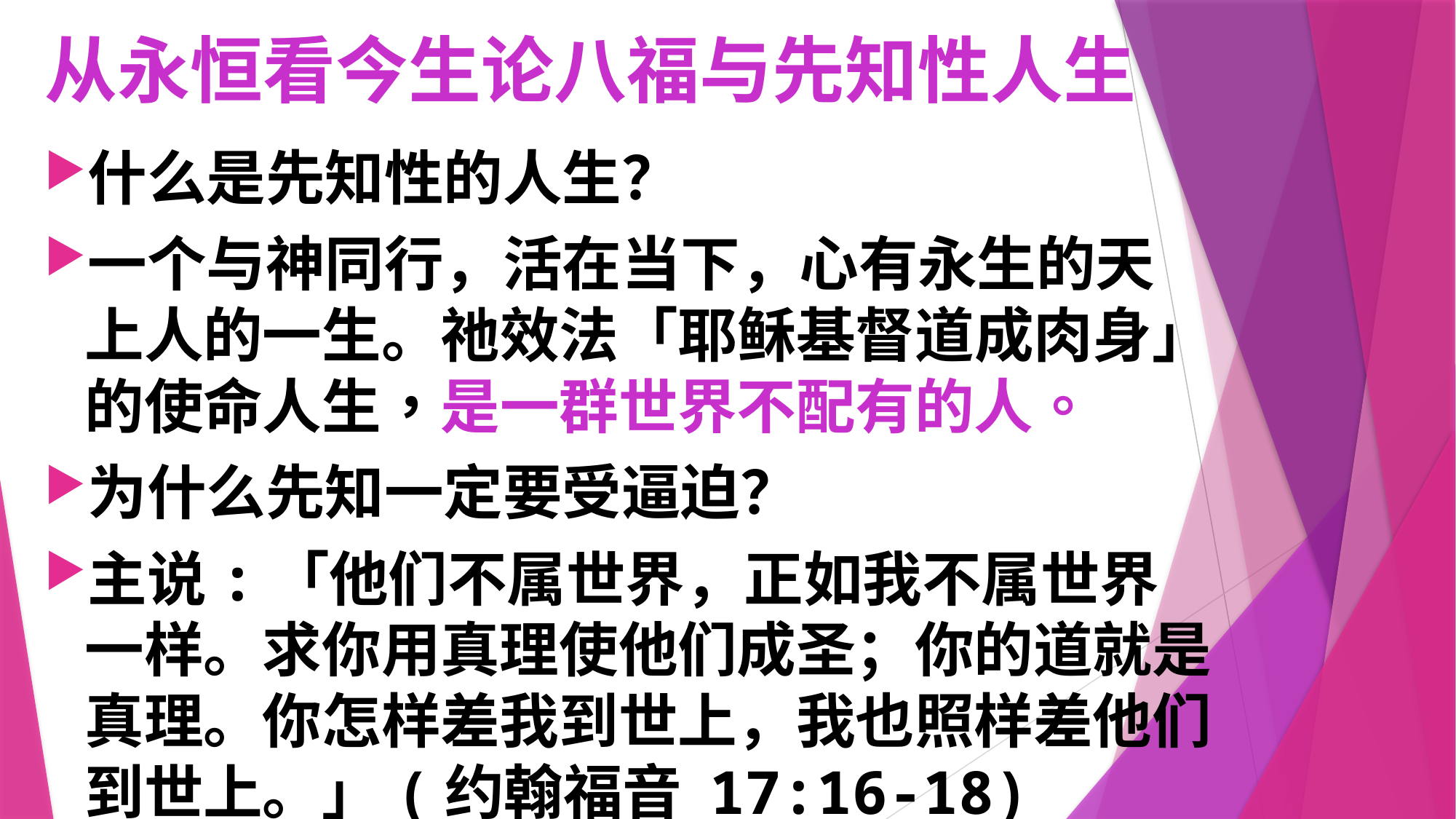

# 从永恒看今生论八福与先知性人生
什么是先知性的人生？
一个与神同行，活在当下，心有永生的天上人的一生。祂效法「耶稣基督道成肉身」的使命人生，是一群世界不配有的人。
为什么先知一定要受逼迫？
主说:「他们不属世界，正如我不属世界一样。求你用真理使他们成圣；你的道就是真理。你怎样差我到世上，我也照样差他们到世上。」(约翰福音 17:16-18)